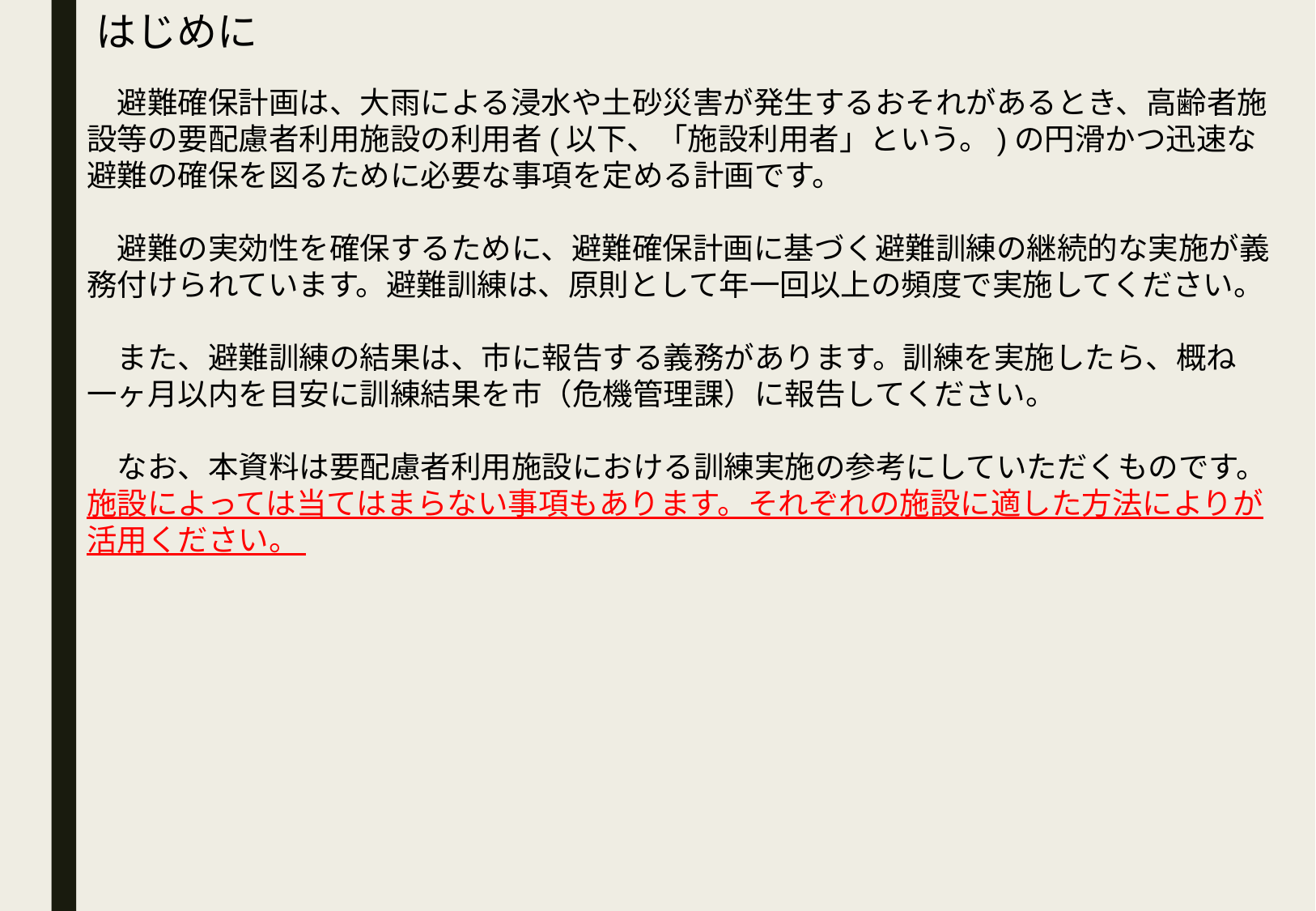

はじめに
　避難確保計画は、大雨による浸水や土砂災害が発生するおそれがあるとき、高齢者施設等の要配慮者利用施設の利用者(以下、「施設利用者」という。)の円滑かつ迅速な避難の確保を図るために必要な事項を定める計画です。

　避難の実効性を確保するために、避難確保計画に基づく避難訓練の継続的な実施が義務付けられています。避難訓練は、原則として年一回以上の頻度で実施してください。

　また、避難訓練の結果は、市に報告する義務があります。訓練を実施したら、概ね一ヶ月以内を目安に訓練結果を市（危機管理課）に報告してください。

　なお、本資料は要配慮者利用施設における訓練実施の参考にしていただくものです。施設によっては当てはまらない事項もあります。それぞれの施設に適した方法によりが活用ください。